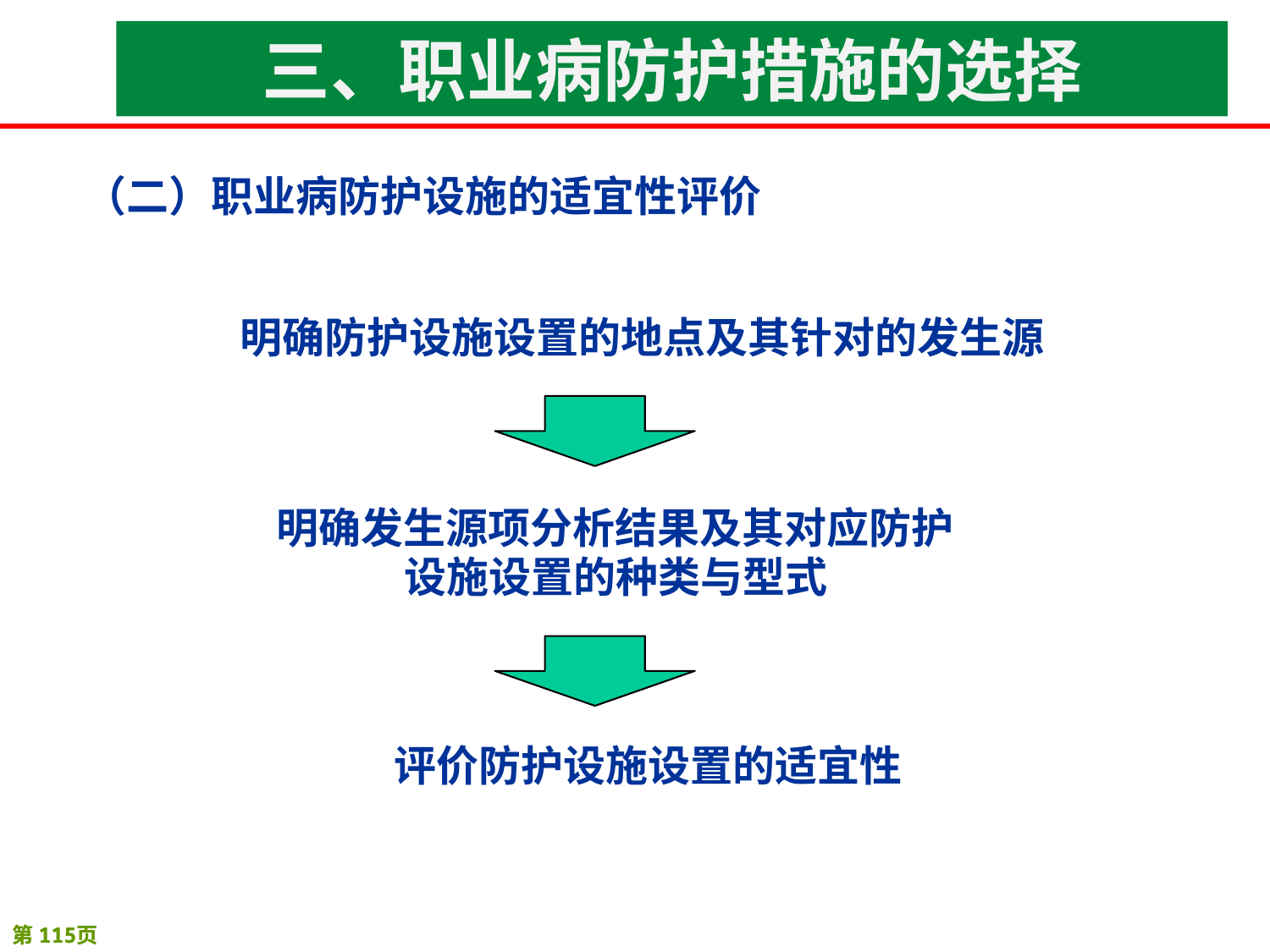

三、职业病防护措施的选择

（二）职业病防护设施的适宜性评价
明确防护设施设置的地点及其针对的发生源

明确发生源项分析结果及其对应防护
设施设置的种类与型式

评价防护设施设置的适宜性